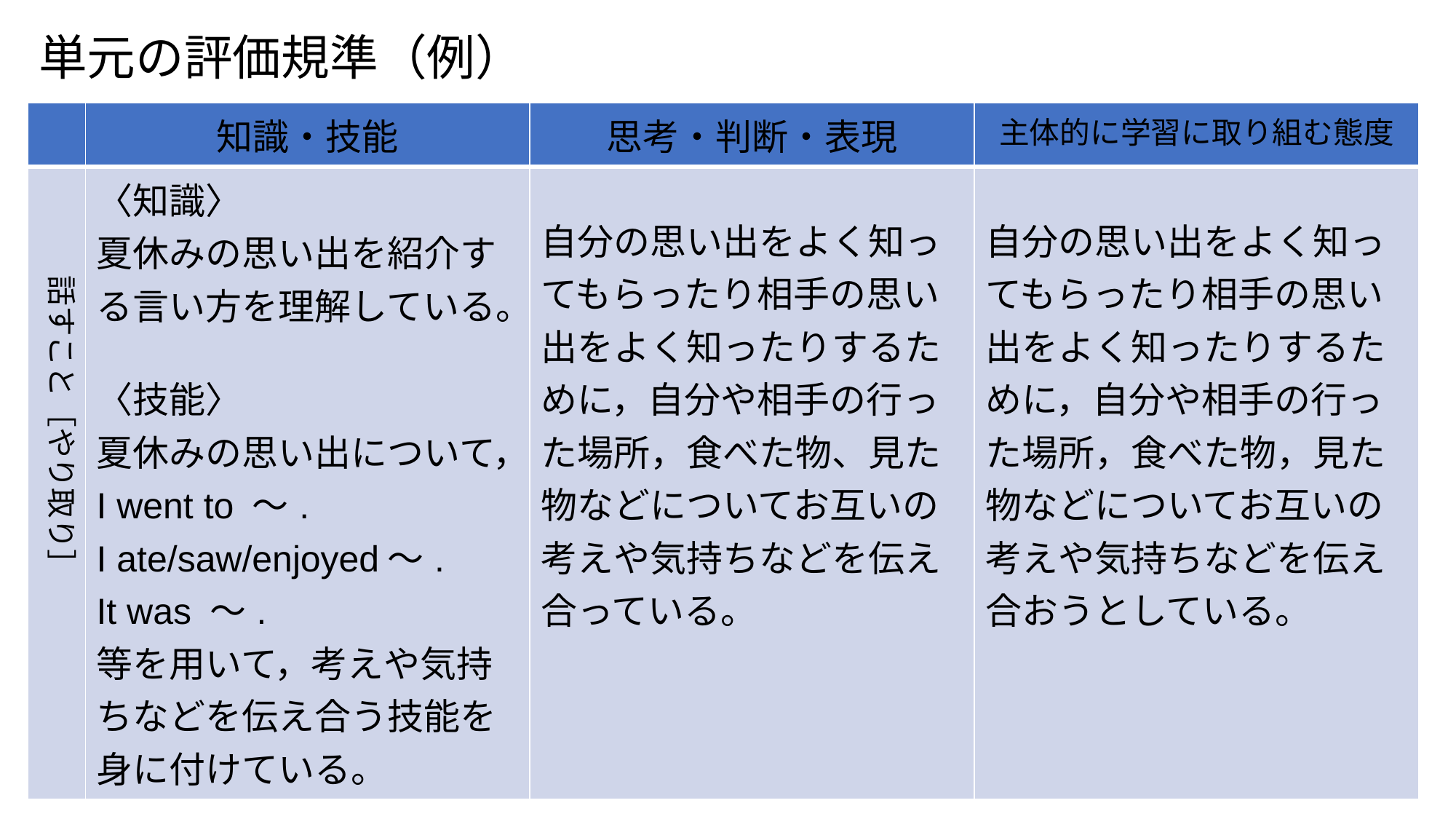

# 単元の評価規準（例）
|  | 知識・技能 | 思考・判断・表現 | 主体的に学習に取り組む態度 |
| --- | --- | --- | --- |
|  | 〈知識〉 夏休みの思い出を紹介する言い方を理解している。 〈技能〉 夏休みの思い出について，I went to ～. I ate/saw/enjoyed～. It was ～. 等を用いて，考えや気持ちなどを伝え合う技能を身に付けている。 | 自分の思い出をよく知ってもらったり相手の思い出をよく知ったりするために，自分や相手の行った場所，食べた物、見た物などについてお互いの考えや気持ちなどを伝え合っている。 | 自分の思い出をよく知ってもらったり相手の思い出をよく知ったりするために，自分や相手の行った場所，食べた物，見た物などについてお互いの考えや気持ちなどを伝え合おうとしている。 |
話すこと［やり取り］